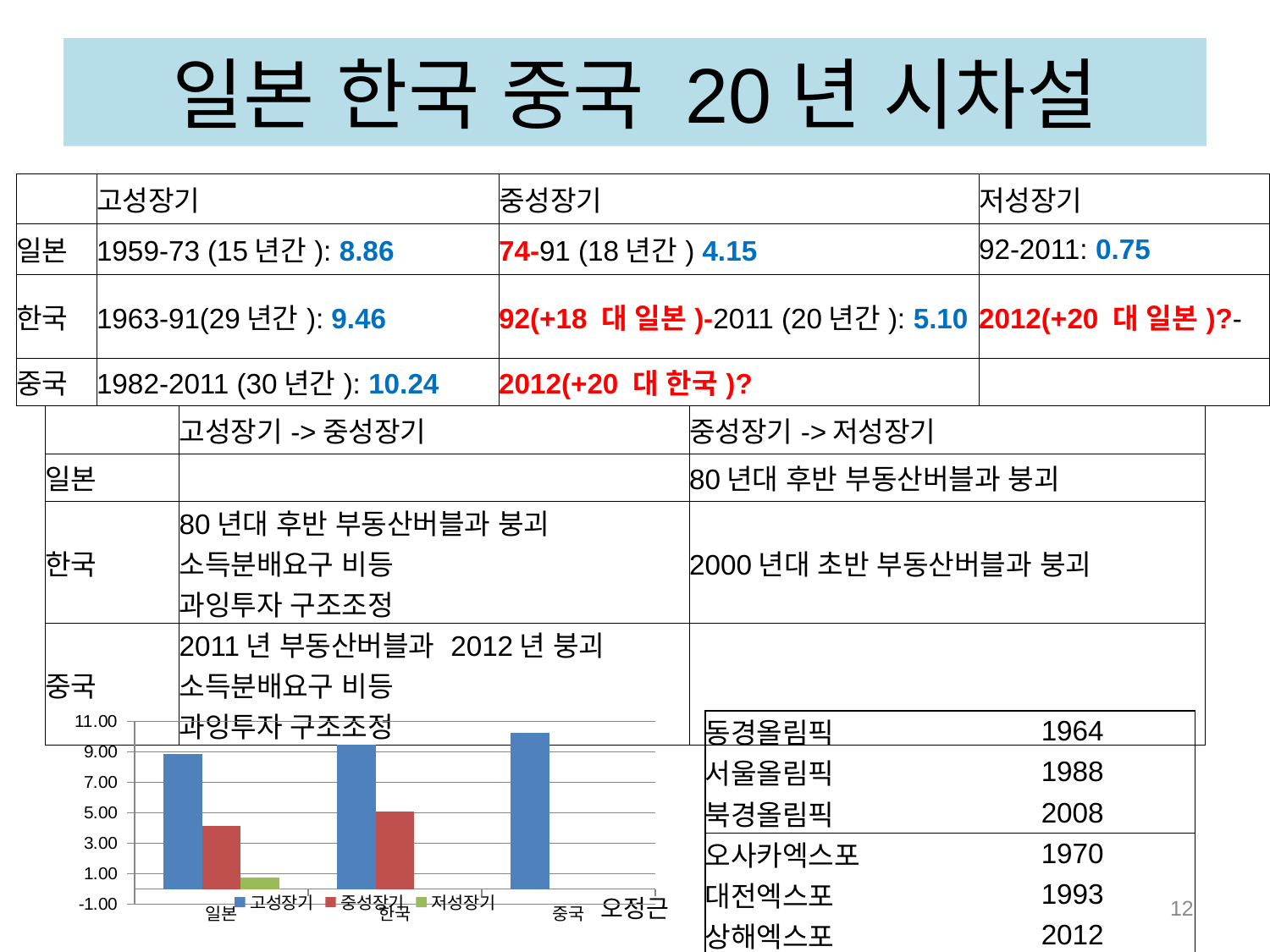

# 일본 한국 중국 20년 시차설
|  | 고성장기 | 중성장기 | 저성장기 |
| --- | --- | --- | --- |
| 일본 | 1959-73 (15년간): 8.86 | 74-91 (18년간) 4.15 | 92-2011: 0.75 |
| 한국 | 1963-91(29년간): 9.46 | 92(+18 대 일본)-2011 (20년간): 5.10 | 2012(+20 대 일본)?- |
| 중국 | 1982-2011 (30년간): 10.24 | 2012(+20 대 한국)? |  |
|  | 고성장기->중성장기 | 중성장기->저성장기 |
| --- | --- | --- |
| 일본 |  | 80년대 후반 부동산버블과 붕괴 |
| 한국 | 80년대 후반 부동산버블과 붕괴 소득분배요구 비등 과잉투자 구조조정 | 2000년대 초반 부동산버블과 붕괴 |
| 중국 | 2011년 부동산버블과 2012년 붕괴 소득분배요구 비등 과잉투자 구조조정 |  |

### Chart

| Category | 고성장기 | 중성장기 | 저성장기 |
|---|---|---|---|
| 일본 | 8.859375764501449 | 4.149439679902546 | 0.7527000000000049 |
| 한국 | 9.458620689655172 | 5.09615 | None |
| 중국 | 10.236433333333334 | None | None |
| 동경올림픽 | 1964 |
| --- | --- |
| 서울올림픽 | 1988 |
| 북경올림픽 | 2008 |
| 오사카엑스포 | 1970 |
| 대전엑스포 | 1993 |
| 상해엑스포 | 2012 |
오정근
12